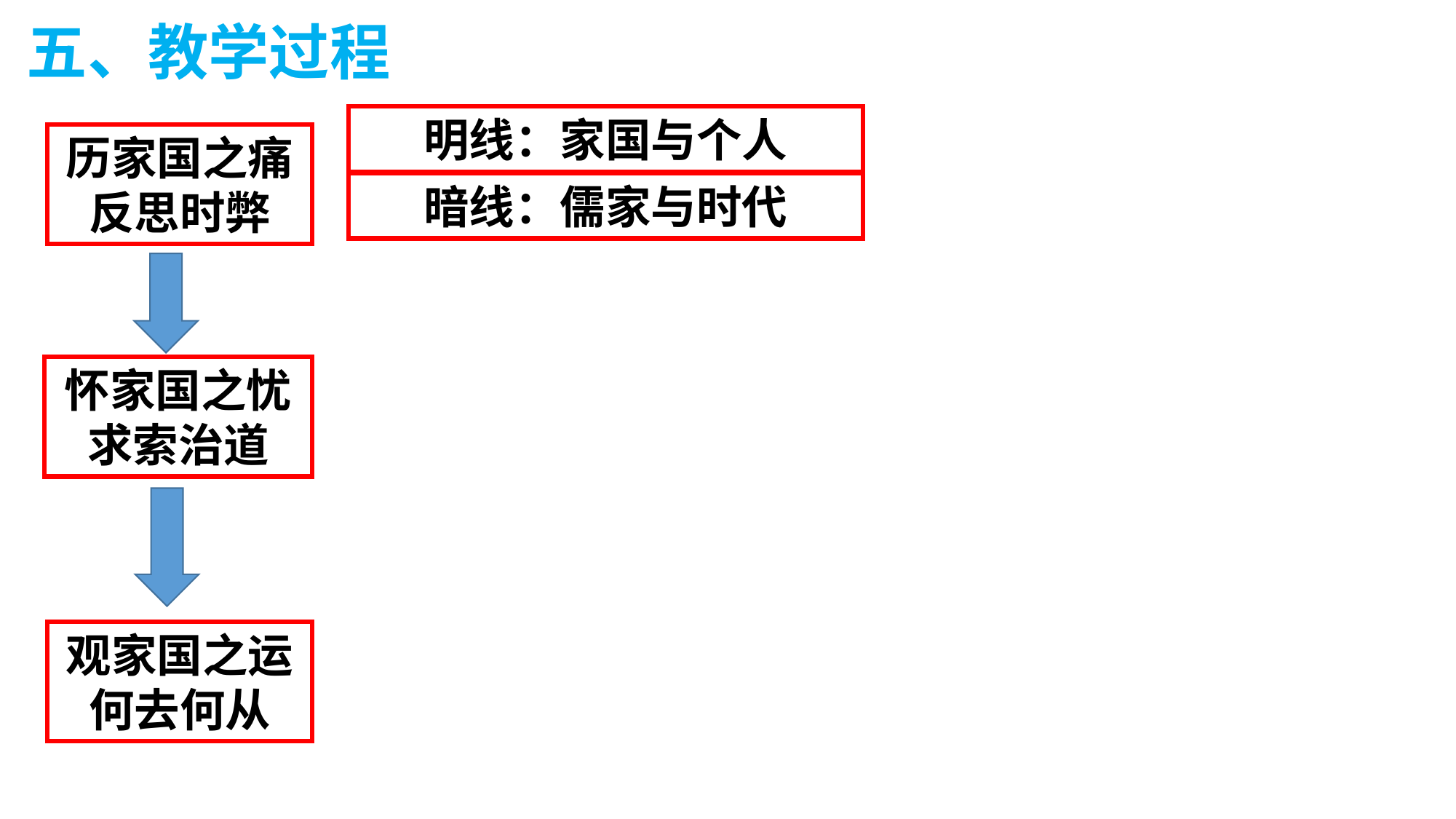

五、教学过程
明线：家国与个人
历家国之痛
反思时弊
暗线：儒家与时代

怀家国之忧
求索治道

观家国之运
何去何从